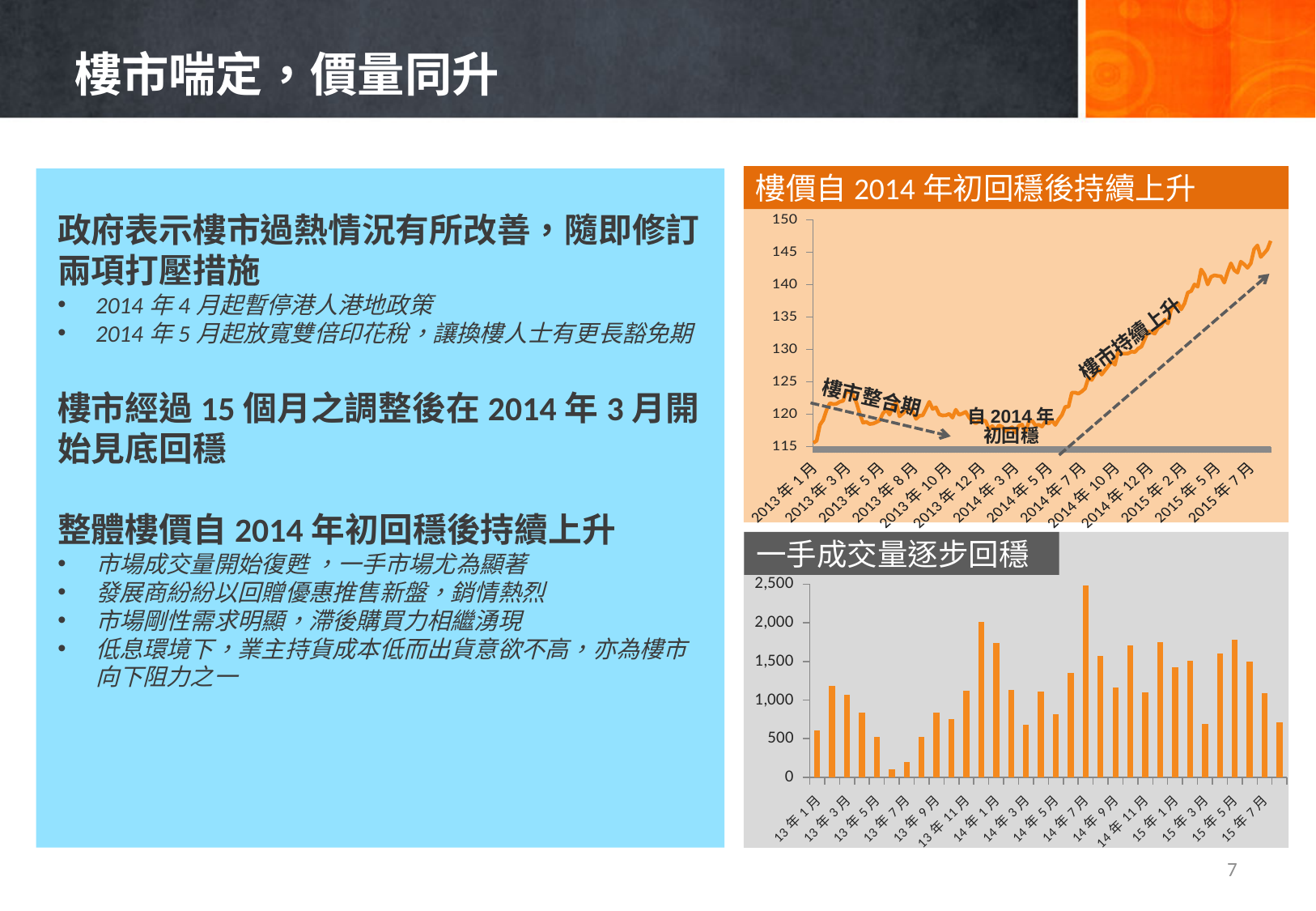

# 樓市喘定，價量同升
樓價自2014年初回穩後持續上升

### Chart

| Category |  |
|---|---|
| 41280 | 115.6 |
| 41287 | 115.93 |
| 41294 | 118.38 |
| 41301 | 119.13 |
| 41308 | 120.66 |
| 41315 | 121.73 |
| 41322 | 121.58 |
| 41329 | 121.64 |
| 41336 | 121.95 |
| 41343 | 122.09 |
| 41350 | 123.66 |
| 41357 | 123.45 |
| 41364 | 123.01 |
| 41371 | 121.83 |
| 41378 | 120.11999999999999 |
| 41385 | 118.71000000000001 |
| 41392 | 118.84 |
| 41399 | 118.51 |
| 41406 | 118.58 |
| 41413 | 118.79 |
| 41420 | 119.06 |
| 41427 | 120.14 |
| 41434 | 120.74000000000001 |
| 41441 | 119.96000000000001 |
| 41448 | 121.22 |
| 41455 | 121.88 |
| 41462 | 119.69 |
| 41469 | 120.14 |
| 41476 | 120.61 |
| 41483 | 120.95 |
| 41490 | 120.41000000000001 |
| 41497 | 119.3 |
| 41504 | 119.79 |
| 41511 | 119.85 |
| 41518 | 120.86 |
| 41525 | 121.94000000000001 |
| 41532 | 120.84 |
| 41539 | 121.08 |
| 41546 | 120.0 |
| 41553 | 119.83 |
| 41560 | 119.86999999999999 |
| 41567 | 120.08 |
| 41574 | 119.5 |
| 41581 | 120.72 |
| 41588 | 119.93 |
| 41595 | 120.13 |
| 41602 | 120.39 |
| 41609 | 119.53 |
| 41616 | 118.96000000000001 |
| 41623 | 118.61 |
| 41630 | 118.95 |
| 41637 | 119.07 |
| 41644 | 118.96000000000001 |
| 41651 | 117.71000000000001 |
| 41658 | 118.2 |
| 41665 | 117.56 |
| 41672 | 118.31 |
| 41679 | 118.08 |
| 41686 | 117.41000000000001 |
| 41693 | 117.77 |
| 41700 | 118.02 |
| 41707 | 117.17999999999999 |
| 41714 | 118.25 |
| 41721 | 118.42 |
| 41728 | 117.22 |
| 41735 | 118.82 |
| 41742 | 119.04 |
| 41749 | 118.31 |
| 41756 | 118.4 |
| 41763 | 118.11999999999999 |
| 41770 | 118.86 |
| 41777 | 118.56 |
| 41784 | 119.07 |
| 41791 | 118.36999999999999 |
| 41798 | 119.23 |
| 41805 | 119.89 |
| 41812 | 121.16 |
| 41819 | 121.19 |
| 41826 | 123.35 |
| 41833 | 123.36 |
| 41840 | 123.2 |
| 41847 | 123.54 |
| 41854 | 124.0 |
| 41861 | 125.66 |
| 41868 | 125.31 |
| 41875 | 126.2 |
| 41882 | 126.94000000000001 |
| 41889 | 126.14 |
| 41896 | 126.8 |
| 41903 | 127.46000000000001 |
| 41910 | 128.14 |
| 41917 | 127.64999999999999 |
| 41924 | 129.83 |
| 41931 | 129.38000000000002 |
| 41938 | 129.39000000000001 |
| 41945 | 129.4 |
| 41952 | 129.69 |
| 41959 | 129.60999999999999 |
| 41966 | 130.16 |
| 41973 | 130.46 |
| 41980 | 131.60999999999999 |
| 41987 | 132.81 |
| 41994 | 132.685969054154 |
| 42001 | 132.45 |
| 42008 | 133.34 |
| 42015 | 133.64 |
| 42022 | 134.64 |
| 42029 | 134.03 |
| 42036 | 136.35000000000002 |
| 42043 | 136.64 |
| 42050 | 137.2 |
| 42057 | 136.2 |
| 42064 | 137.12 |
| 42071 | 138.8 |
| 42078 | 139.03 |
| 42085 | 140.05 |
| 42092 | 139.7 |
| 42099 | 142.36 |
| 42106 | 141.6 |
| 42113 | 140.04 |
| 42120 | 141.22 |
| 42127 | 141.46 |
| 42134 | 141.37 |
| 42141 | 141.3 |
| 42148 | 140.33 |
| 42155 | 141.96 |
| 42162 | 143.31 |
| 42169 | 142.26 |
| 42176 | 141.87 |
| 42183 | 143.56 |
| 42190 | 143.15 |
| 42197 | 142.62 |
| 42204 | 143.32000000000002 |
| 42211 | 145.48 |
| 42218 | 146.07 |
| 42225 | 144.29 |
| 42232 | 144.84 |
| 42239 | 145.45 |
| 42246 | 146.78 |
政府表示樓市過熱情況有所改善，隨即修訂兩項打壓措施
2014年4月起暫停港人港地政策
2014年5月起放寬雙倍印花稅，讓換樓人士有更長豁免期

樓市經過15個月之調整後在2014年3月開始見底回穩

整體樓價自2014年初回穩後持續上升
市場成交量開始復甦 ，一手市場尤為顯著
發展商紛紛以回贈優惠推售新盤，銷情熱烈
市場剛性需求明顯，滯後購買力相繼湧現
低息環境下，業主持貨成本低而出貨意欲不高，亦為樓市向下阻力之一
樓市持續上升
樓市整合期
自2014年
初回穩

一手成交量逐步回穩

### Chart

| Category |  |
|---|---|
| 13年1月 | 605.0 |
| 13年2月 | 1181.0 |
| 13年3月 | 1072.0 |
| 13年4月 | 833.0 |
| 13年5月 | 519.0 |
| 13年6月 | 106.0 |
| 13年7月 | 200.0 |
| 13年8月 | 521.0 |
| 13年9月 | 836.0 |
| 13年10月 | 748.0 |
| 13年11月 | 1116.0 |
| 13年12月 | 2016.0 |
| 14年1月 | 1743.0 |
| 14年2月 | 1131.0 |
| 14年3月 | 678.0 |
| 14年4月 | 1114.0 |
| 14年5月 | 818.0 |
| 14年6月 | 1349.0 |
| 14年7月 | 2481.0 |
| 14年8月 | 1575.0 |
| 14年9月 | 1163.0 |
| 14年10月 | 1706.0 |
| 14年11月 | 1100.0 |
| 14年12月 | 1745.0 |
| 15年1月 | 1428.0 |
| 15年2月 | 1504.0 |
| 15年3月 | 694.0 |
| 15年4月 | 1607.0 |
| 15年5月 | 1776.0 |
| 15年6月 | 1500.0 |
| 15年7月 | 1086.0 |
| 15年8月 | 715.0 |
7